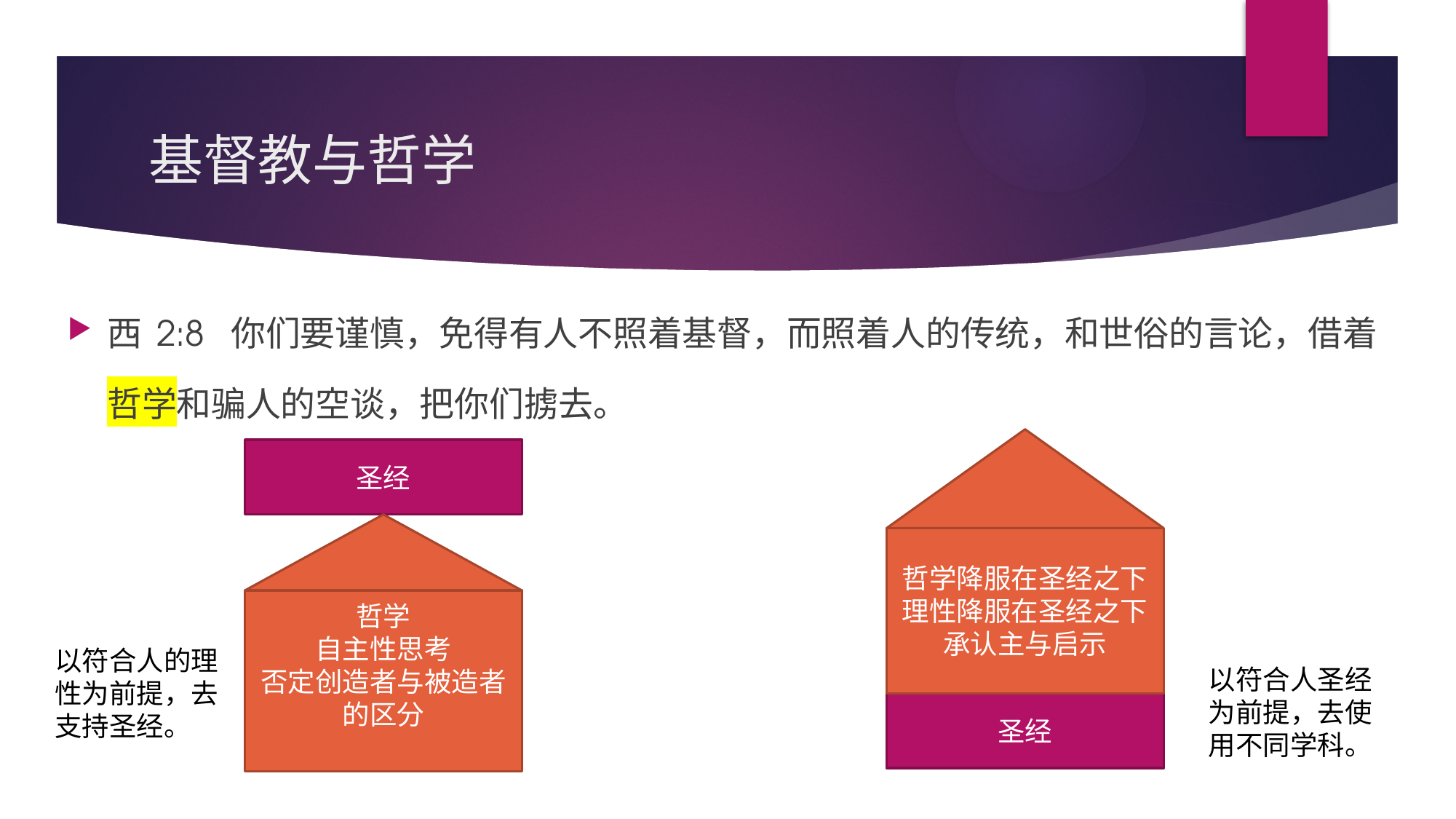

# 基督教与哲学
西 2:8  你们要谨慎，免得有人不照着基督，而照着人的传统，和世俗的言论，借着哲学和骗人的空谈，把你们掳去。

哲学降服在圣经之下
理性降服在圣经之下
承认主与启示
圣经

哲学
自主性思考
否定创造者与被造者的区分

以符合人的理性为前提，去支持圣经。
以符合人圣经为前提，去使用不同学科。
圣经